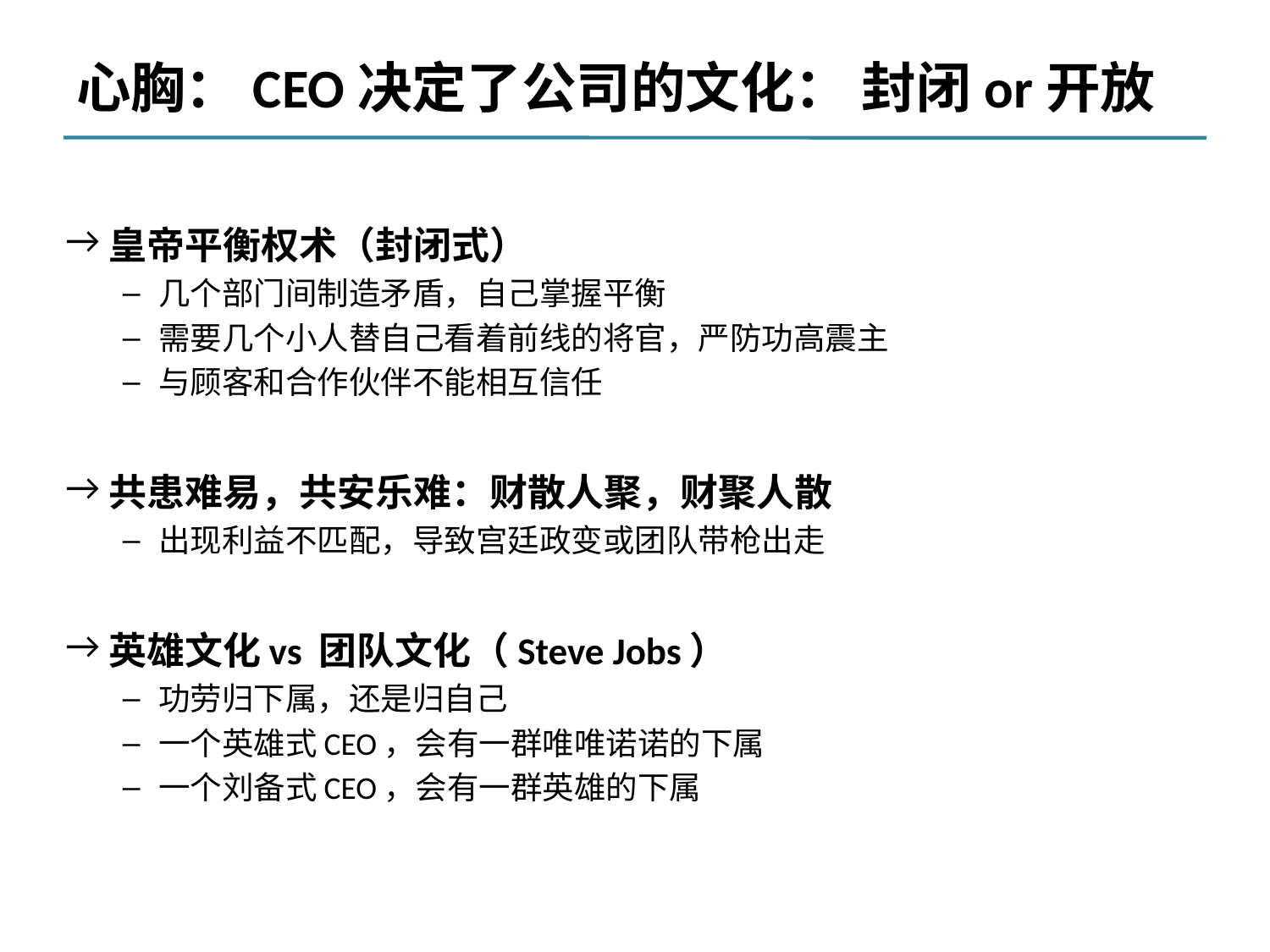

# 心胸：CEO决定了公司的文化： 封闭or开放

皇帝平衡权术（封闭式）
几个部门间制造矛盾，自己掌握平衡
需要几个小人替自己看着前线的将官，严防功高震主
与顾客和合作伙伴不能相互信任

共患难易，共安乐难：财散人聚，财聚人散
出现利益不匹配，导致宫廷政变或团队带枪出走

英雄文化vs 团队文化（Steve Jobs）
功劳归下属，还是归自己
一个英雄式CEO，会有一群唯唯诺诺的下属
一个刘备式CEO，会有一群英雄的下属